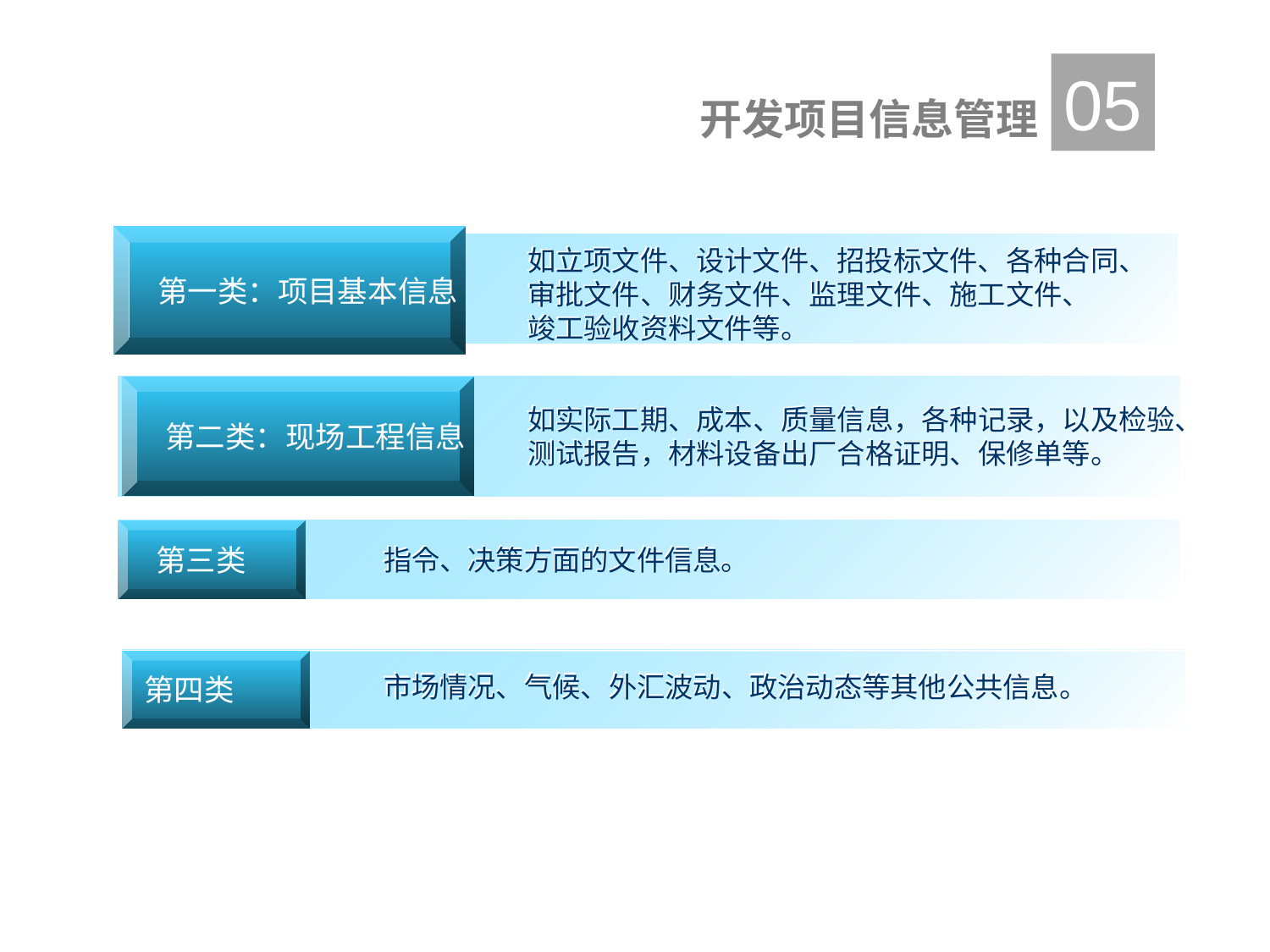

05
开发项目信息管理
 第一类：项目基本信息

如立项文件、设计文件、招投标文件、各种合同、
审批文件、财务文件、监理文件、施工文件、
竣工验收资料文件等。

 第二类：现场工程信息
如实际工期、成本、质量信息，各种记录，以及检验、
测试报告，材料设备出厂合格证明、保修单等。

 第三类
指令、决策方面的文件信息。

市场情况、气候、外汇波动、政治动态等其他公共信息。

第四类